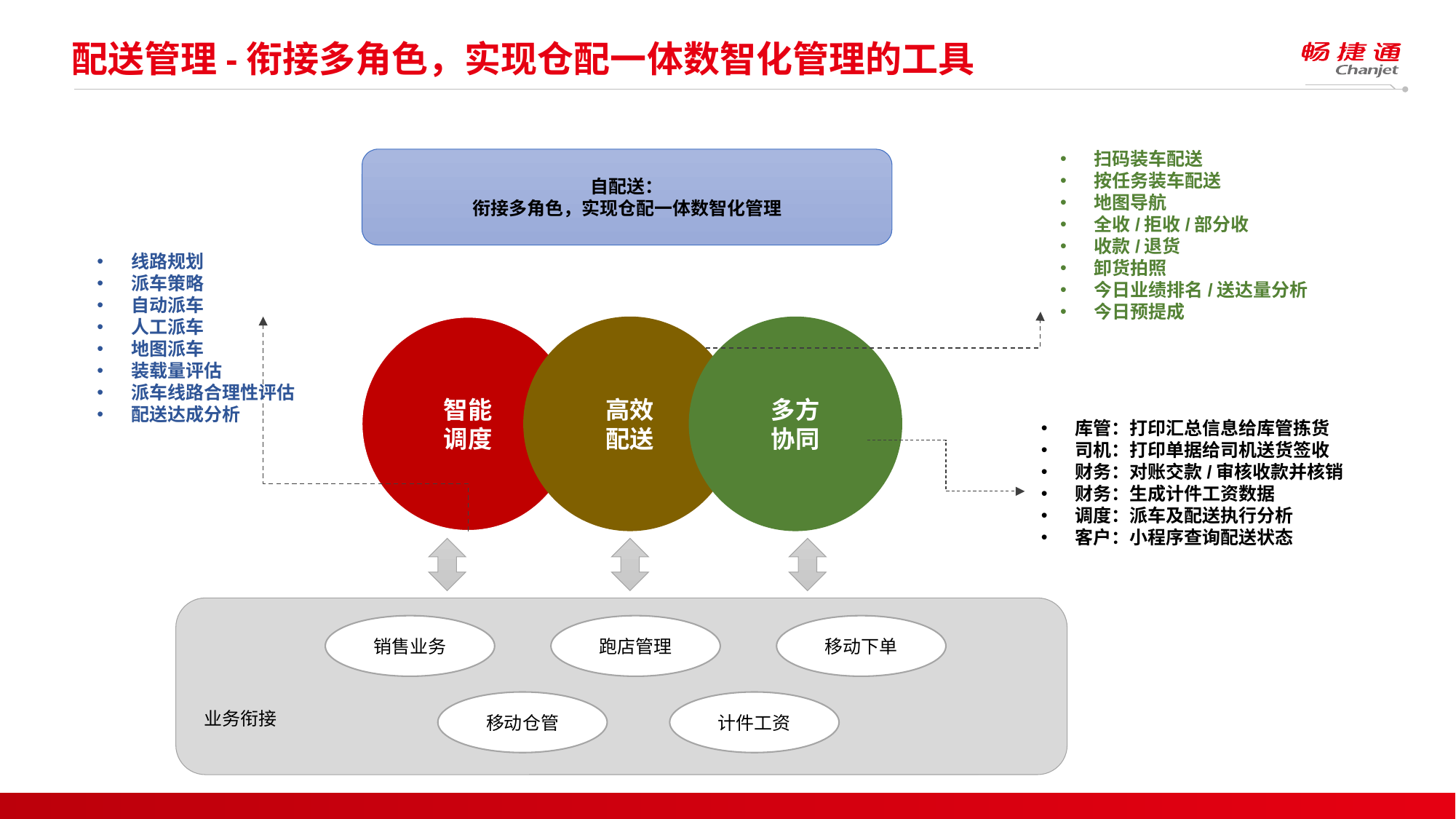

# 配送管理-衔接多角色，实现仓配一体数智化管理的工具

扫码装车配送
按任务装车配送
地图导航
全收/拒收/部分收
收款/退货
卸货拍照
今日业绩排名/送达量分析
今日预提成
自配送：
衔接多角色，实现仓配一体数智化管理
线路规划
派车策略
自动派车
人工派车
地图派车
装载量评估
派车线路合理性评估
配送达成分析
智能
调度
高效
配送
多方
协同
库管：打印汇总信息给库管拣货
司机：打印单据给司机送货签收
财务：对账交款/审核收款并核销
财务：生成计件工资数据
调度：派车及配送执行分析
客户：小程序查询配送状态

销售业务
跑店管理
移动下单
移动仓管
计件工资
业务衔接